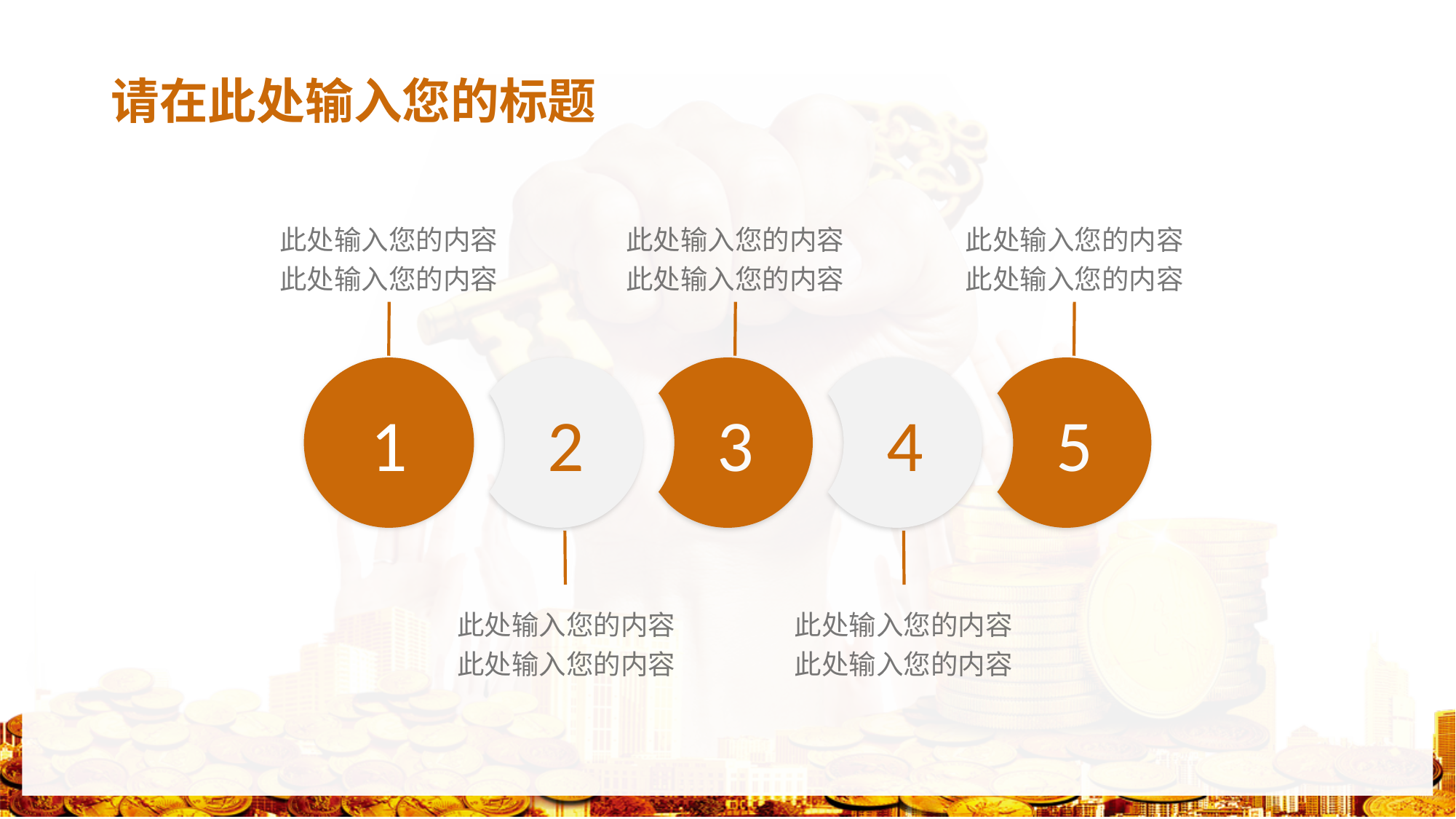

# 请在此处输入您的标题
此处输入您的内容
此处输入您的内容
此处输入您的内容
此处输入您的内容
此处输入您的内容
此处输入您的内容
1
2
3
4
5
此处输入您的内容
此处输入您的内容
此处输入您的内容
此处输入您的内容